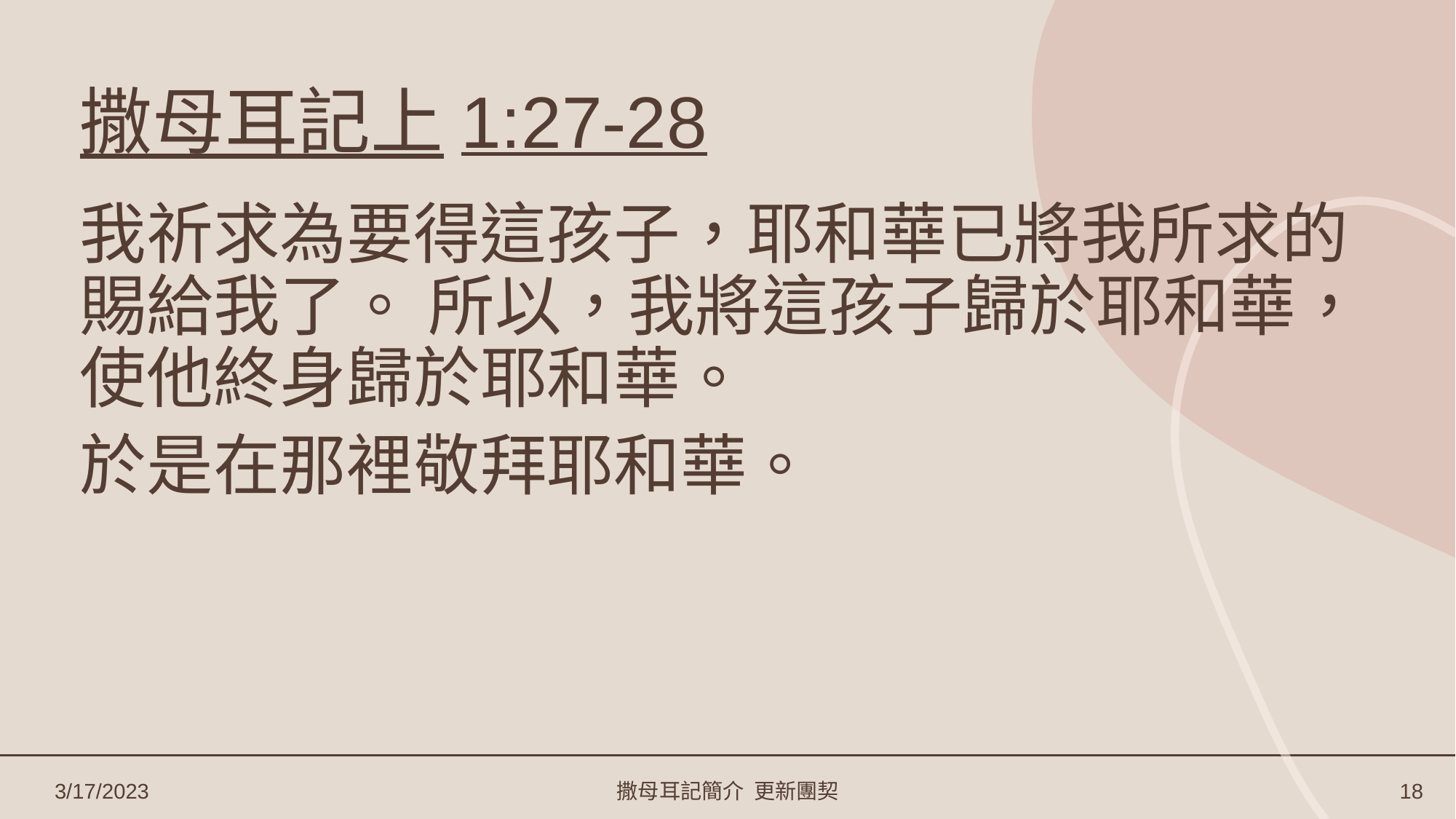

# 撒母耳記上1:27-28
我祈求為要得這孩子，耶和華已將我所求的
賜給我了。 所以，我將這孩子歸於耶和華，使他終身歸於耶和華。
於是在那裡敬拜耶和華。
3/17/2023
撒母耳記簡介  更新團契
18